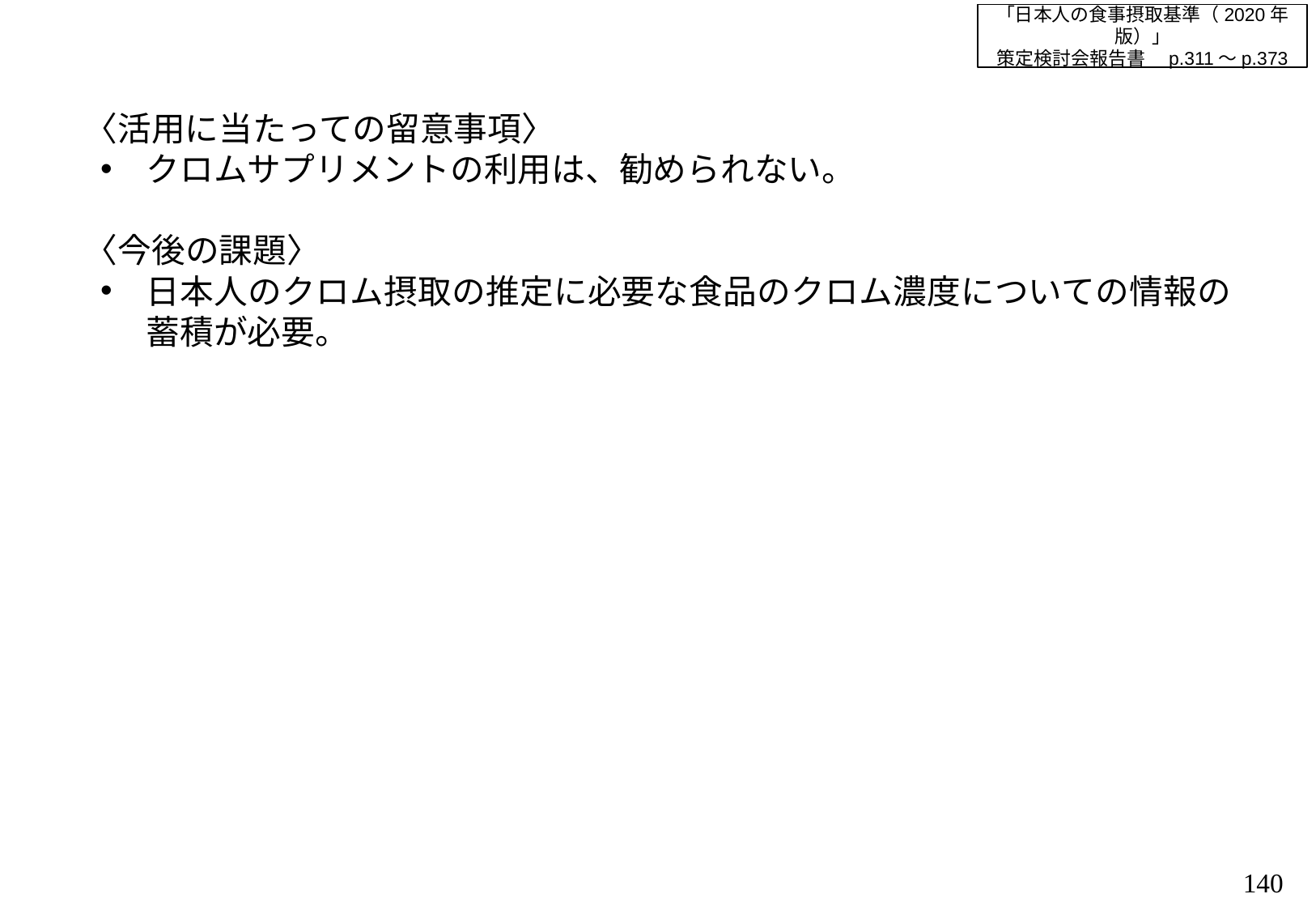

「日本人の食事摂取基準（2020年版）」
策定検討会報告書　p.311～p.373
〈活用に当たっての留意事項〉
クロムサプリメントの利用は、勧められない。

〈今後の課題〉
日本人のクロム摂取の推定に必要な食品のクロム濃度についての情報の蓄積が必要。
140